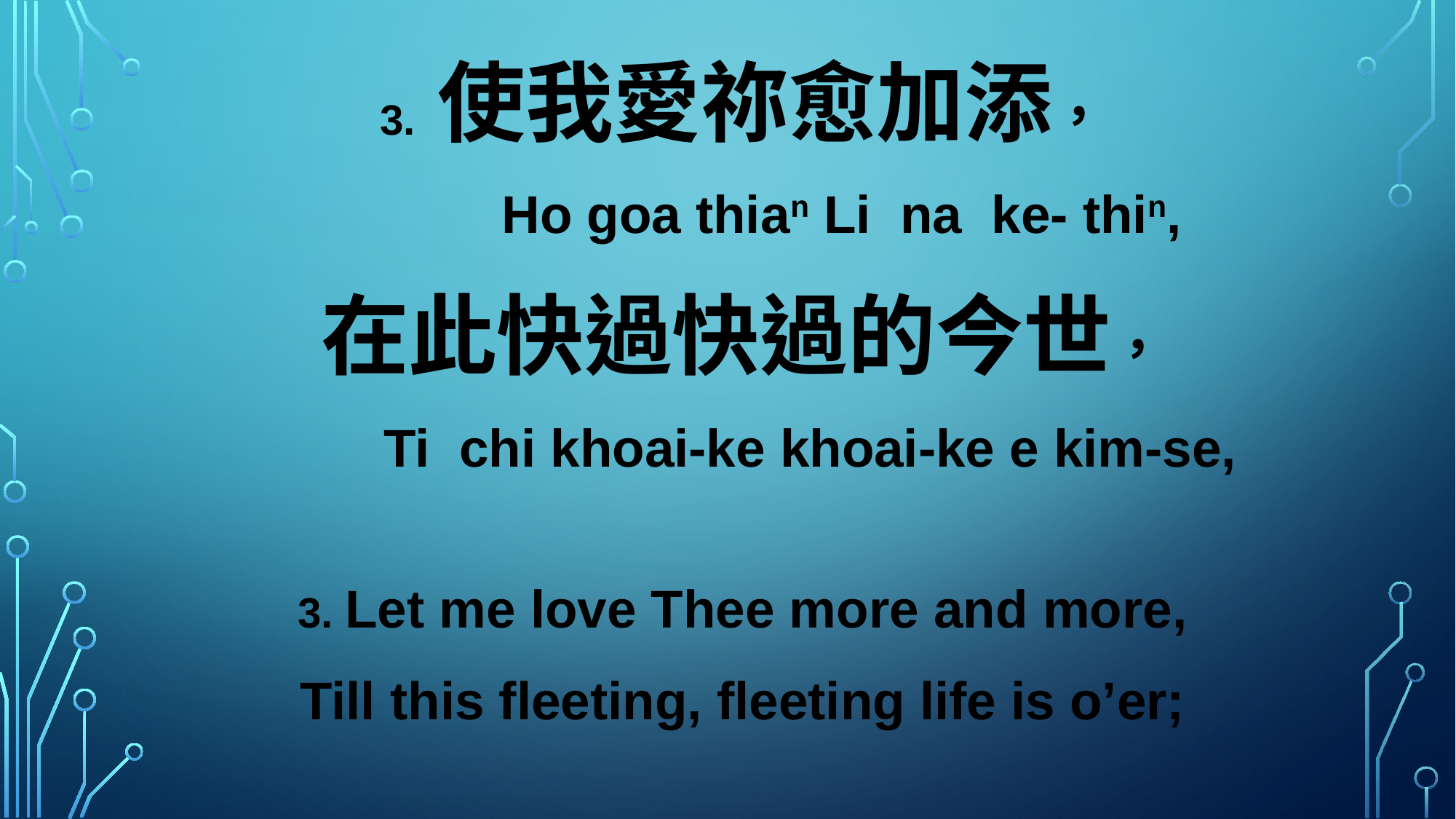

3. 使我愛祢愈加添，
                   Ho goa thian Li  na  ke- thin,
在此快過快過的今世，
           Ti  chi khoai-ke khoai-ke e kim-se,

3. Let me love Thee more and more,
Till this fleeting, fleeting life is o’er;